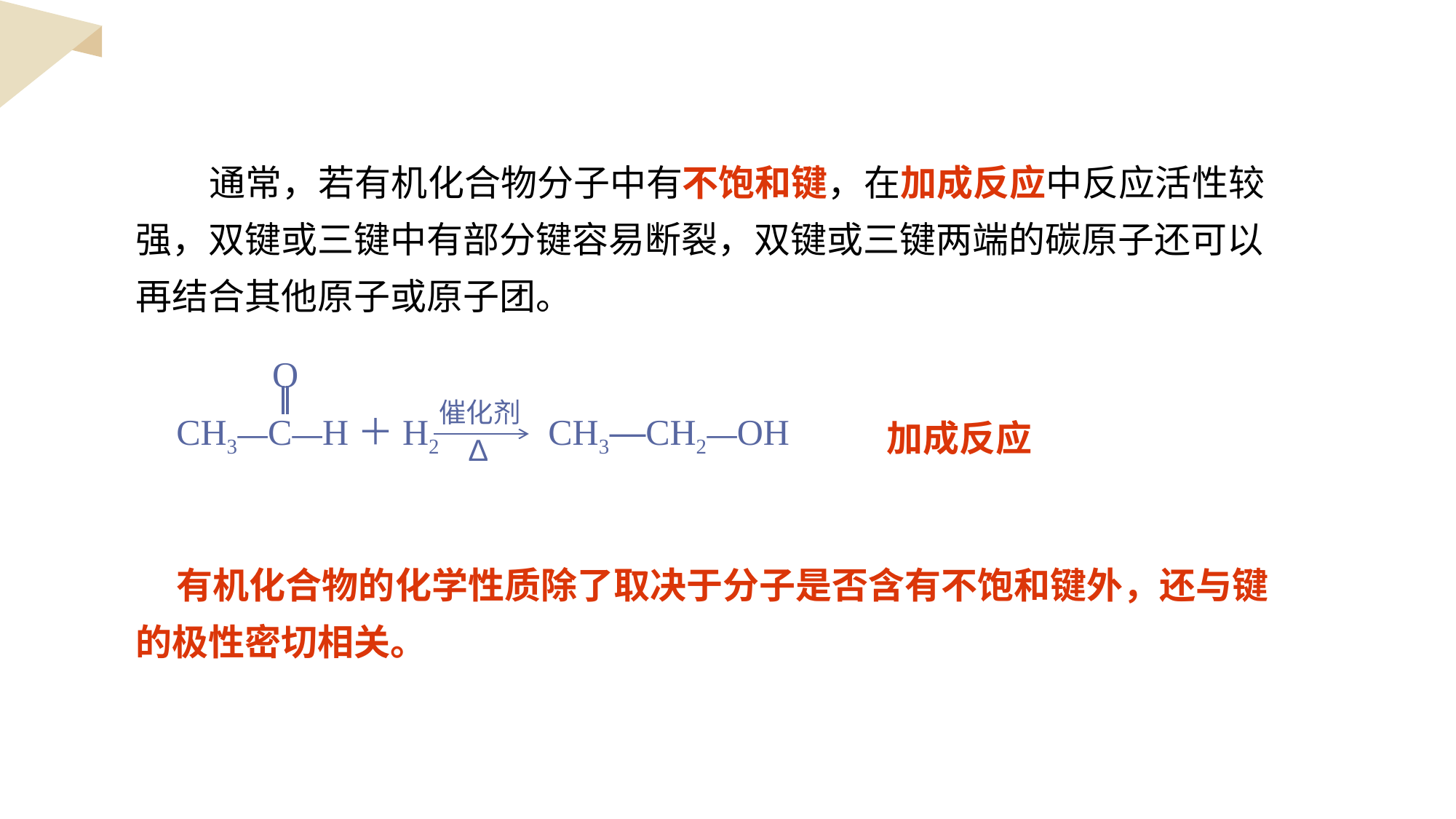

通常，若有机化合物分子中有不饱和键，在加成反应中反应活性较强，双键或三键中有部分键容易断裂，双键或三键两端的碳原子还可以再结合其他原子或原子团。
O
催化剂
∆
CH3—C—H＋H2            CH3—CH2—OH
加成反应
    有机化合物的化学性质除了取决于分子是否含有不饱和键外，还与键的极性密切相关。